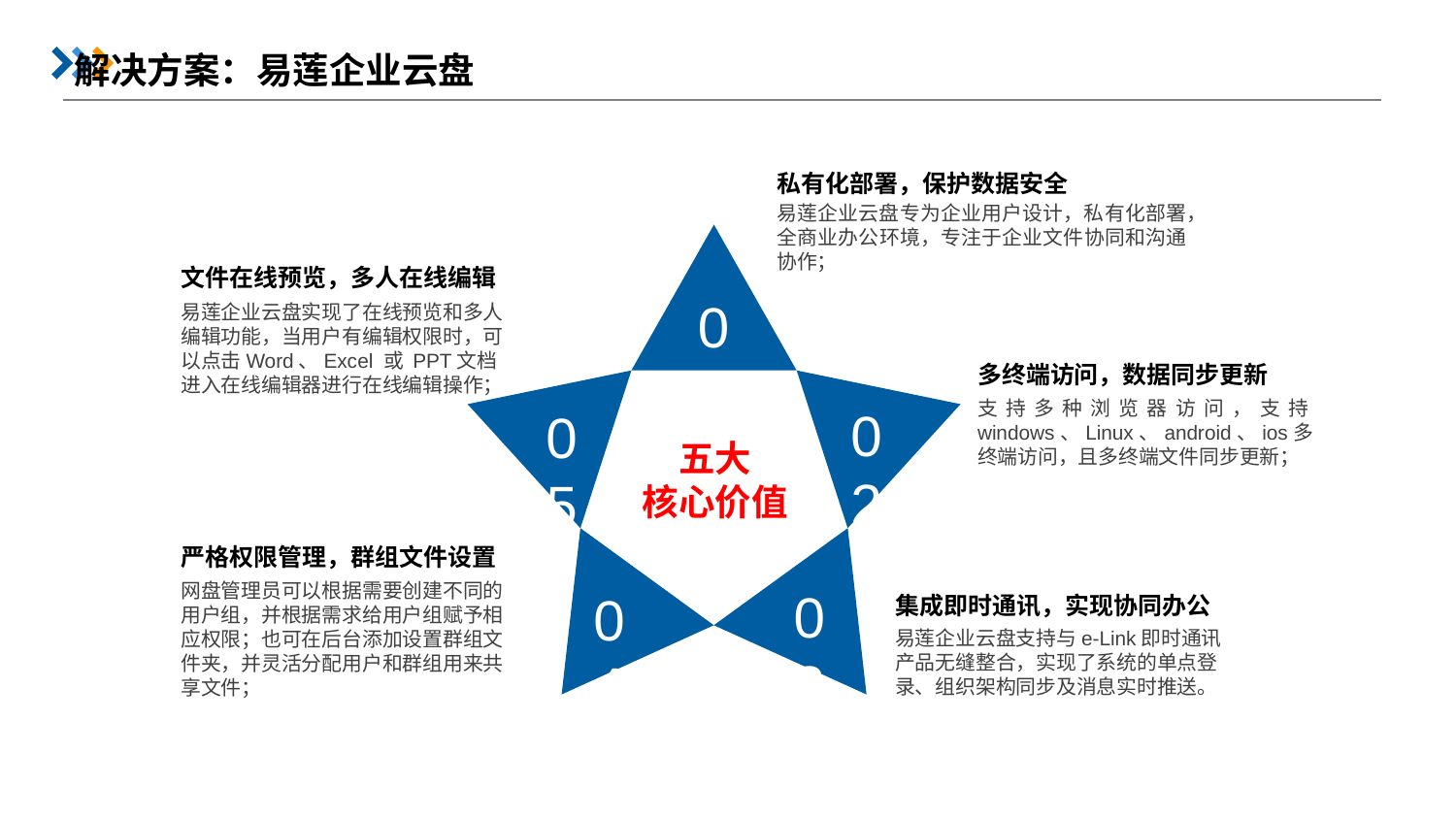

解决方案：易莲企业云盘
私有化部署，保护数据安全
易莲企业云盘专为企业用户设计，私有化部署，全商业办公环境，专注于企业文件协同和沟通协作；

文件在线预览，多人在线编辑
01
易莲企业云盘实现了在线预览和多人编辑功能，当用户有编辑权限时，可以点击Word、Excel 或 PPT文档进入在线编辑器进行在线编辑操作；
多终端访问，数据同步更新

支持多种浏览器访问，支持windows、Linux、android、ios多终端访问，且多终端文件同步更新；
02
05
五大
核心价值

严格权限管理，群组文件设置
网盘管理员可以根据需要创建不同的用户组，并根据需求给用户组赋予相应权限；也可在后台添加设置群组文件夹，并灵活分配用户和群组用来共享文件；
03
04
集成即时通讯，实现协同办公
易莲企业云盘支持与e-Link即时通讯产品无缝整合，实现了系统的单点登录、组织架构同步及消息实时推送。